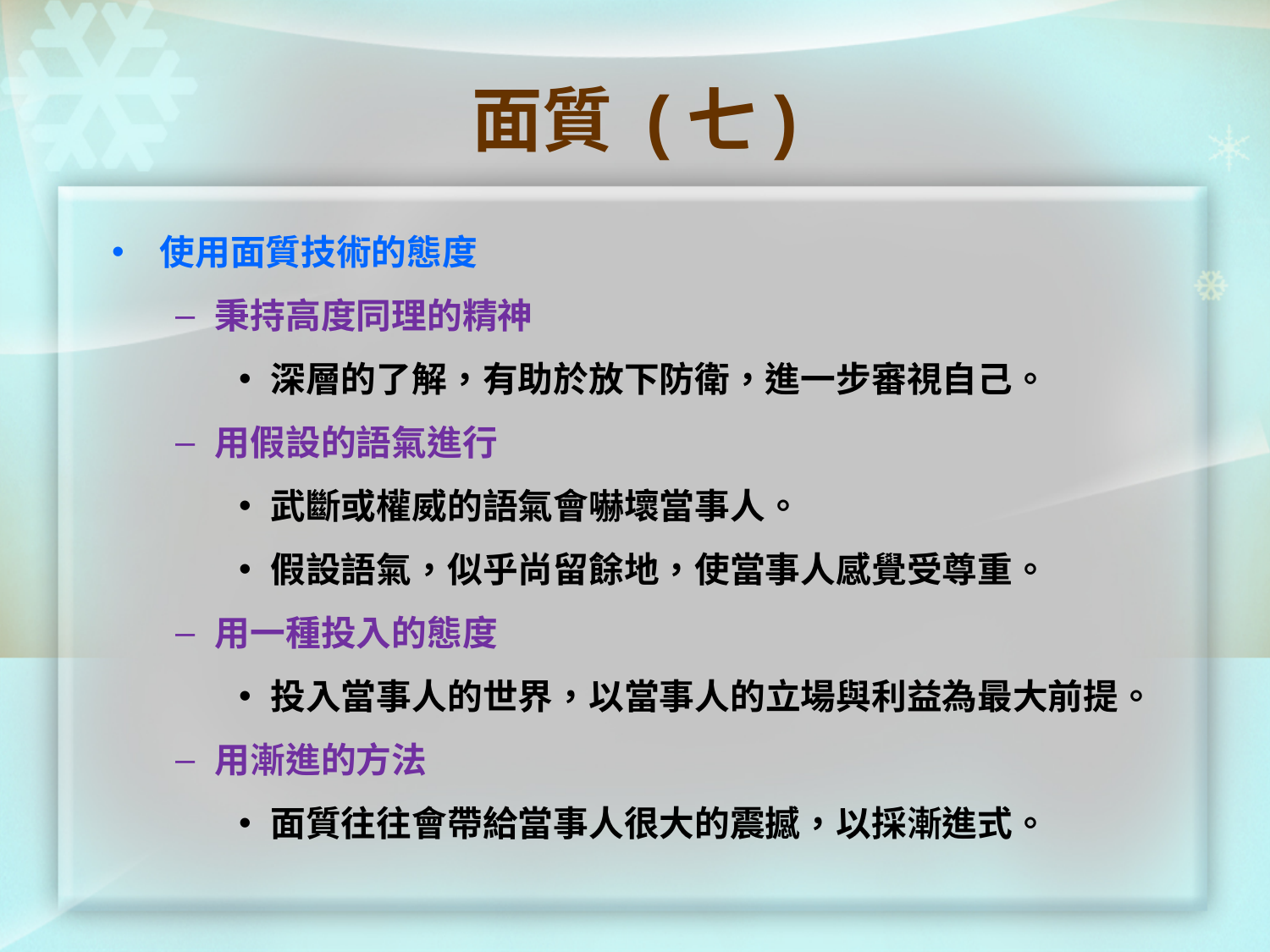

# 面質 (七)
使用面質技術的態度
秉持高度同理的精神
深層的了解，有助於放下防衛，進一步審視自己。
用假設的語氣進行
武斷或權威的語氣會嚇壞當事人。
假設語氣，似乎尚留餘地，使當事人感覺受尊重。
用一種投入的態度
投入當事人的世界，以當事人的立場與利益為最大前提。
用漸進的方法
面質往往會帶給當事人很大的震撼，以採漸進式。